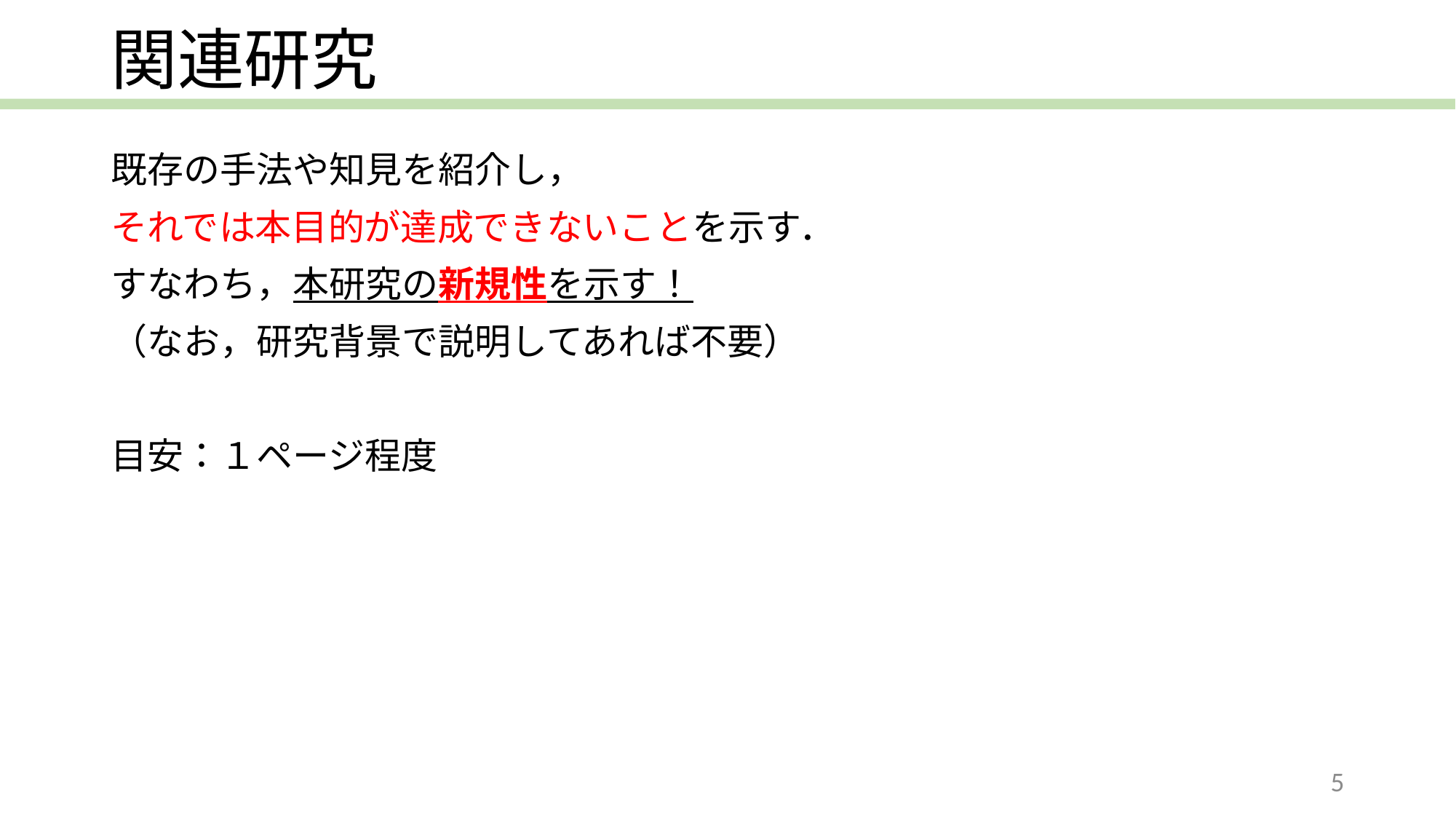

# 関連研究
既存の手法や知見を紹介し，
それでは本目的が達成できないことを示す．
すなわち，本研究の新規性を示す！
（なお，研究背景で説明してあれば不要）

目安：１ページ程度

5